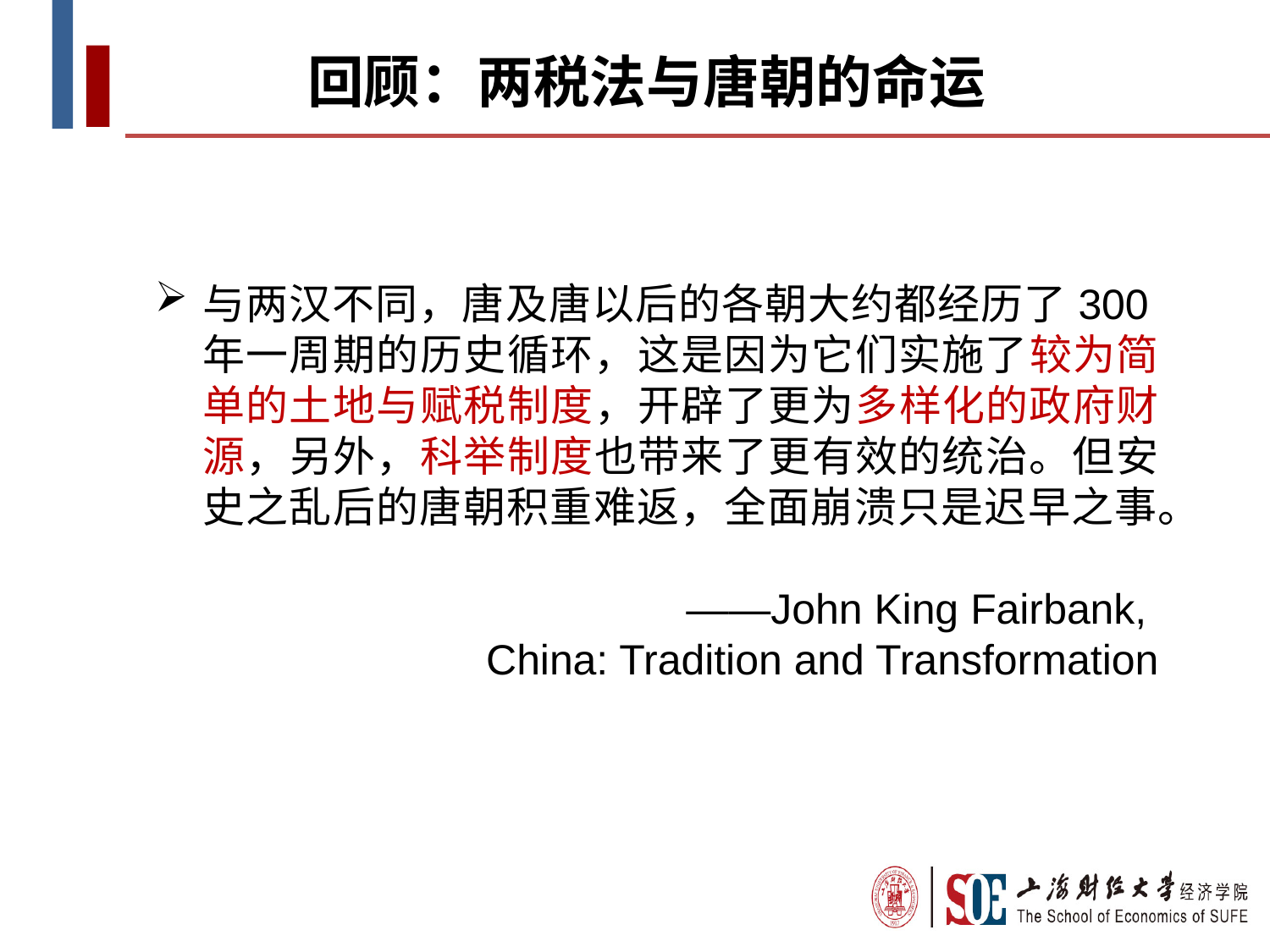

回顾：两税法与唐朝的命运

与两汉不同，唐及唐以后的各朝大约都经历了300年一周期的历史循环，这是因为它们实施了较为简单的土地与赋税制度，开辟了更为多样化的政府财源，另外，科举制度也带来了更有效的统治。但安史之乱后的唐朝积重难返，全面崩溃只是迟早之事。

——John King Fairbank,
China: Tradition and Transformation